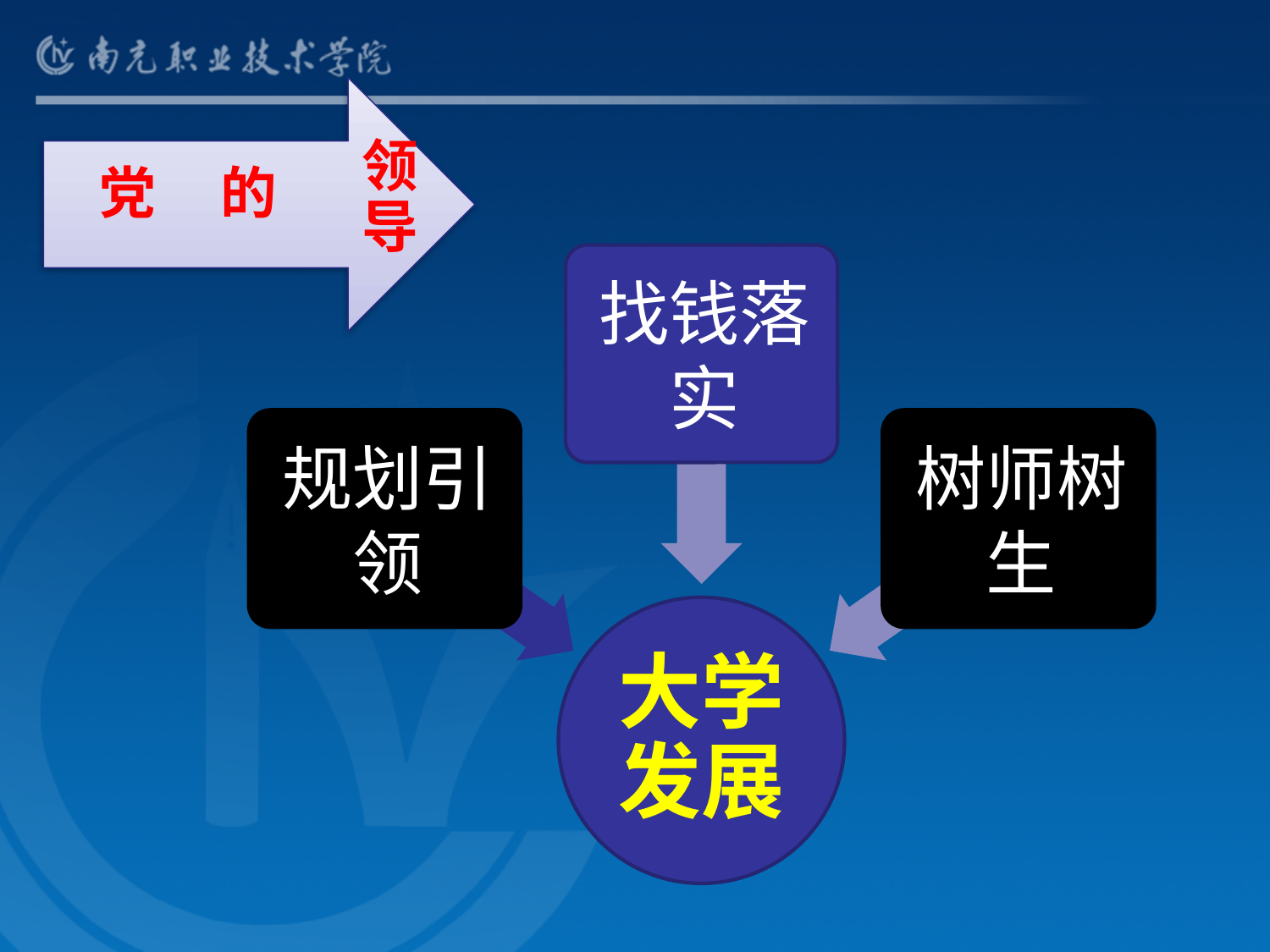

领导
的
党
大学发展
规划引领
找钱落实
树师树生